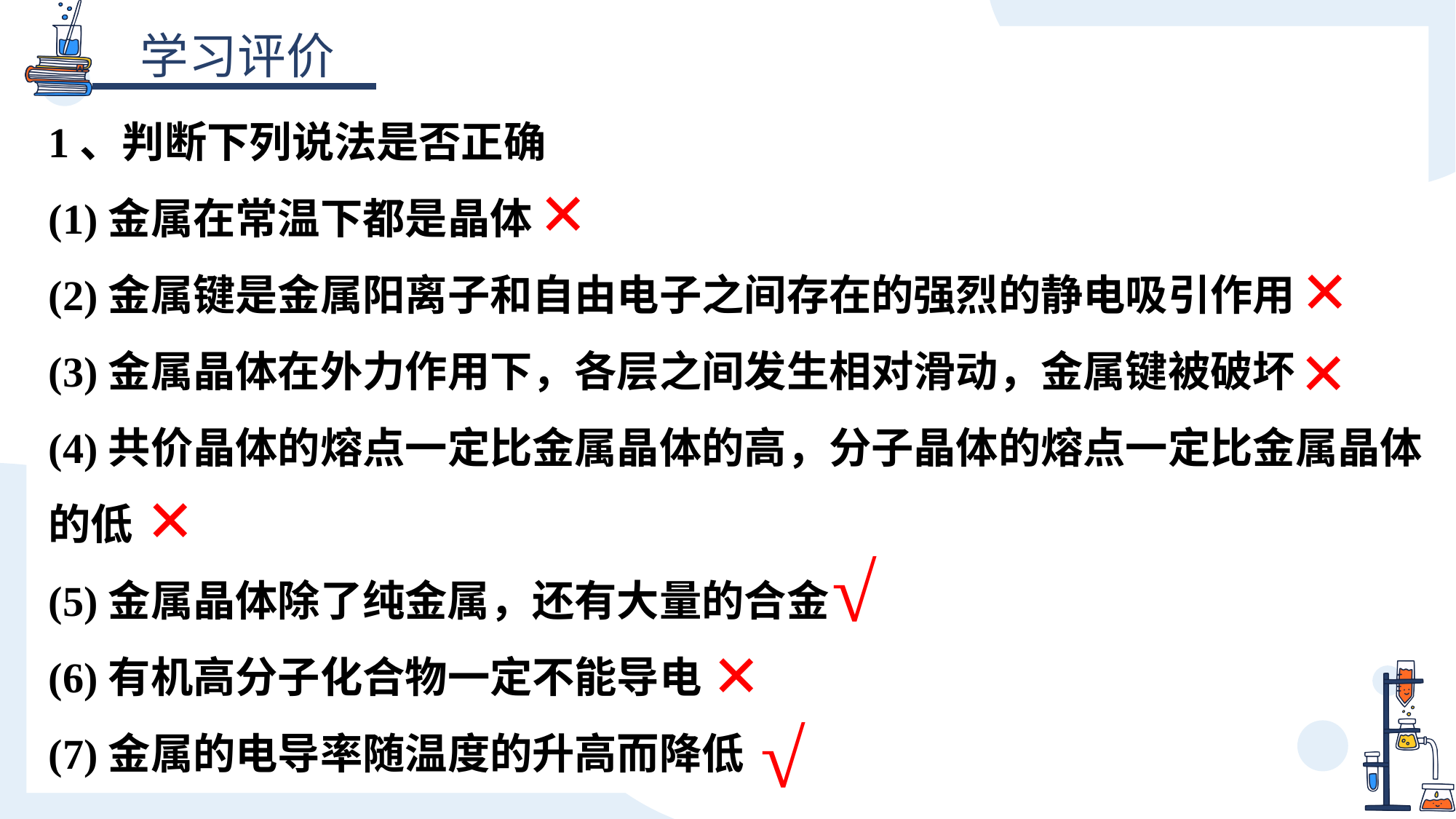

1、判断下列说法是否正确
(1)金属在常温下都是晶体
(2)金属键是金属阳离子和自由电子之间存在的强烈的静电吸引作用
(3)金属晶体在外力作用下，各层之间发生相对滑动，金属键被破坏
(4)共价晶体的熔点一定比金属晶体的高，分子晶体的熔点一定比金属晶体的低
(5)金属晶体除了纯金属，还有大量的合金
(6)有机高分子化合物一定不能导电
(7)金属的电导率随温度的升高而降低
×
×
×
×
√
×
√